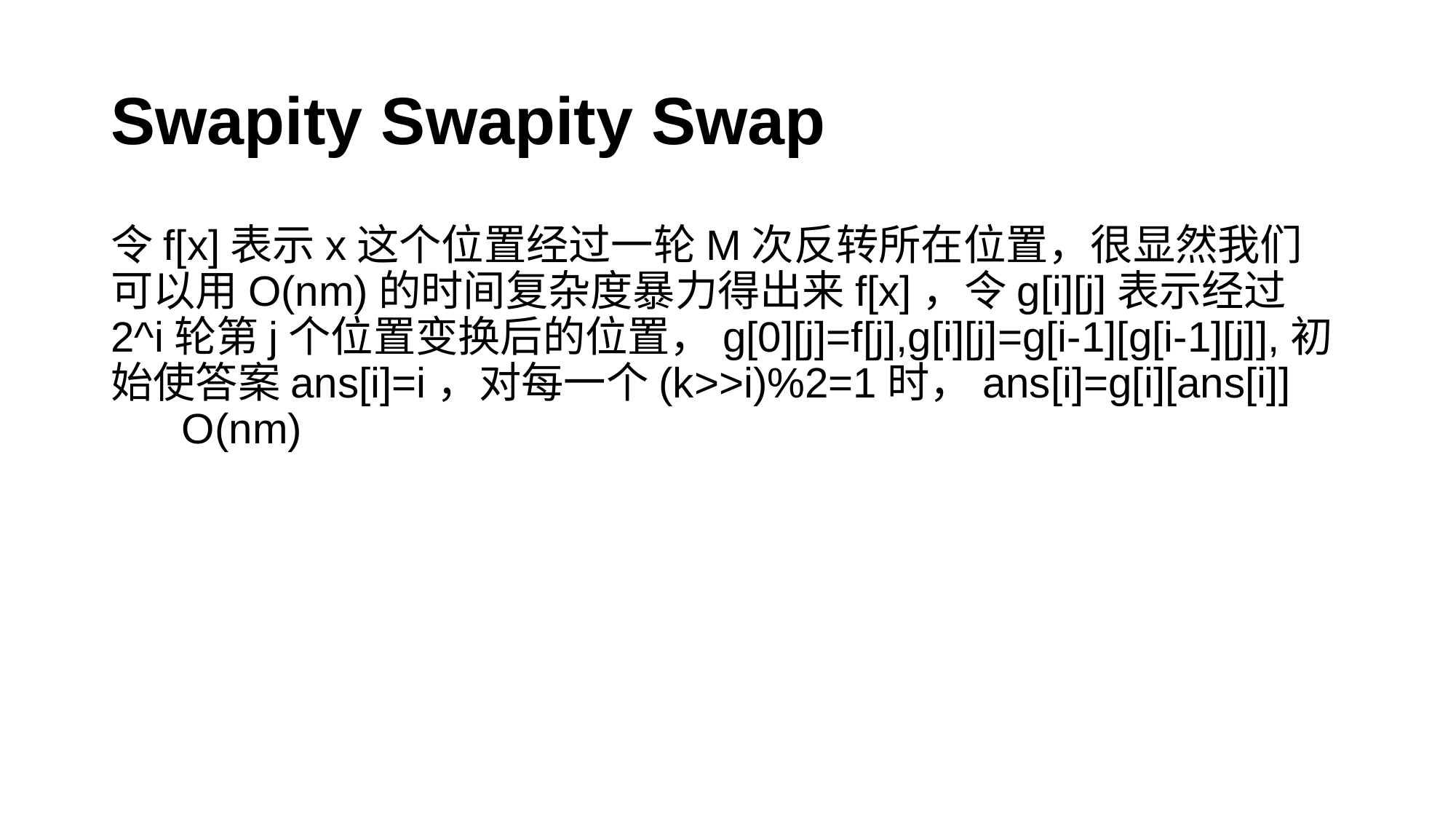

# Swapity Swapity Swap
令f[x]表示x这个位置经过一轮M次反转所在位置，很显然我们可以用O(nm)的时间复杂度暴力得出来f[x]，令g[i][j]表示经过2^i轮第j个位置变换后的位置，g[0][j]=f[j],g[i][j]=g[i-1][g[i-1][j]],初始使答案ans[i]=i，对每一个(k>>i)%2=1时，ans[i]=g[i][ans[i]]           O(nm)